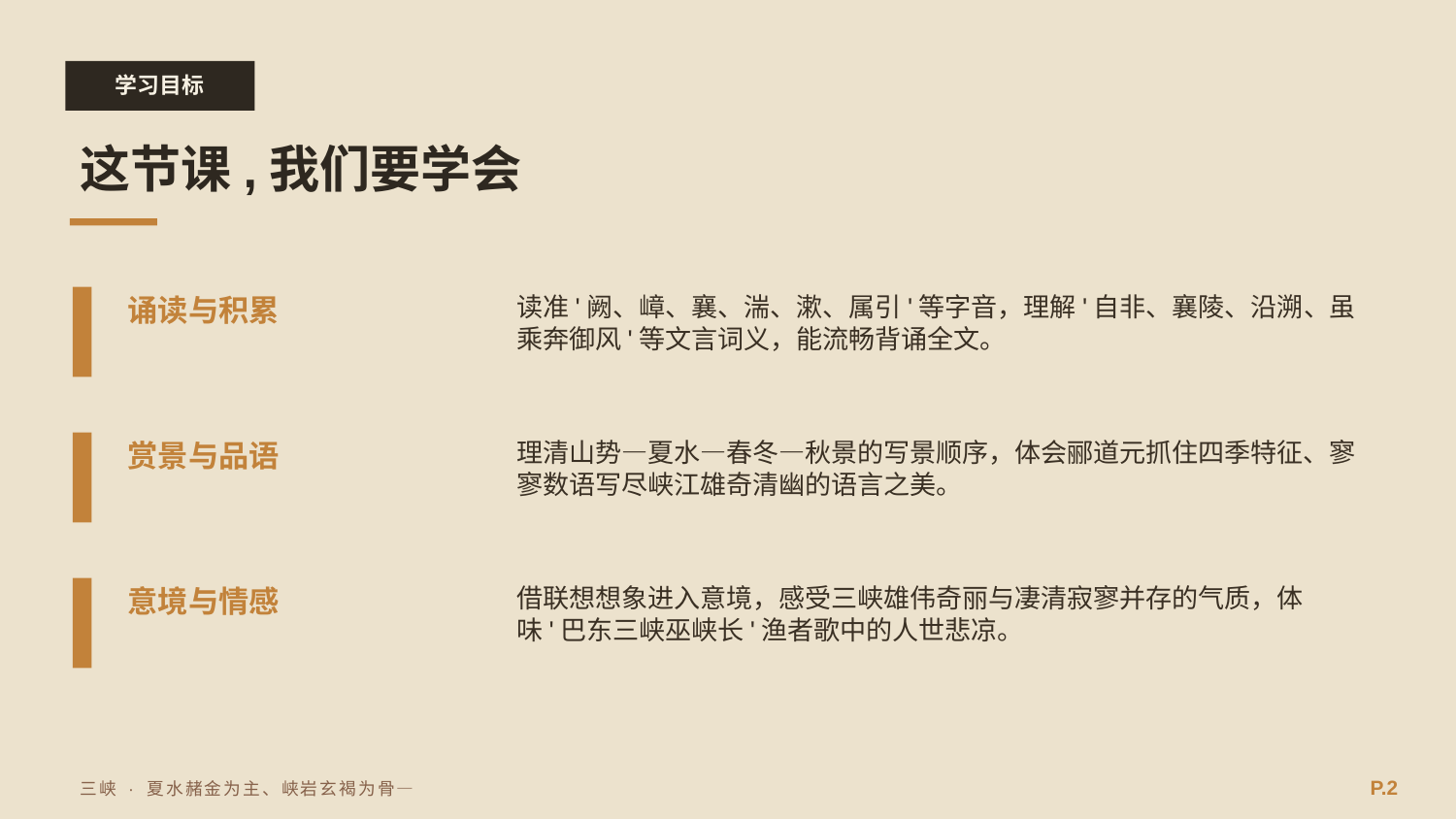

学习目标

这节课,我们要学会

诵读与积累
读准'阙、嶂、襄、湍、漱、属引'等字音，理解'自非、襄陵、沿溯、虽乘奔御风'等文言词义，能流畅背诵全文。

赏景与品语
理清山势—夏水—春冬—秋景的写景顺序，体会郦道元抓住四季特征、寥寥数语写尽峡江雄奇清幽的语言之美。

意境与情感
借联想想象进入意境，感受三峡雄伟奇丽与凄清寂寥并存的气质，体味'巴东三峡巫峡长'渔者歌中的人世悲凉。

P.2
三峡 · 夏水赭金为主、峡岩玄褐为骨—